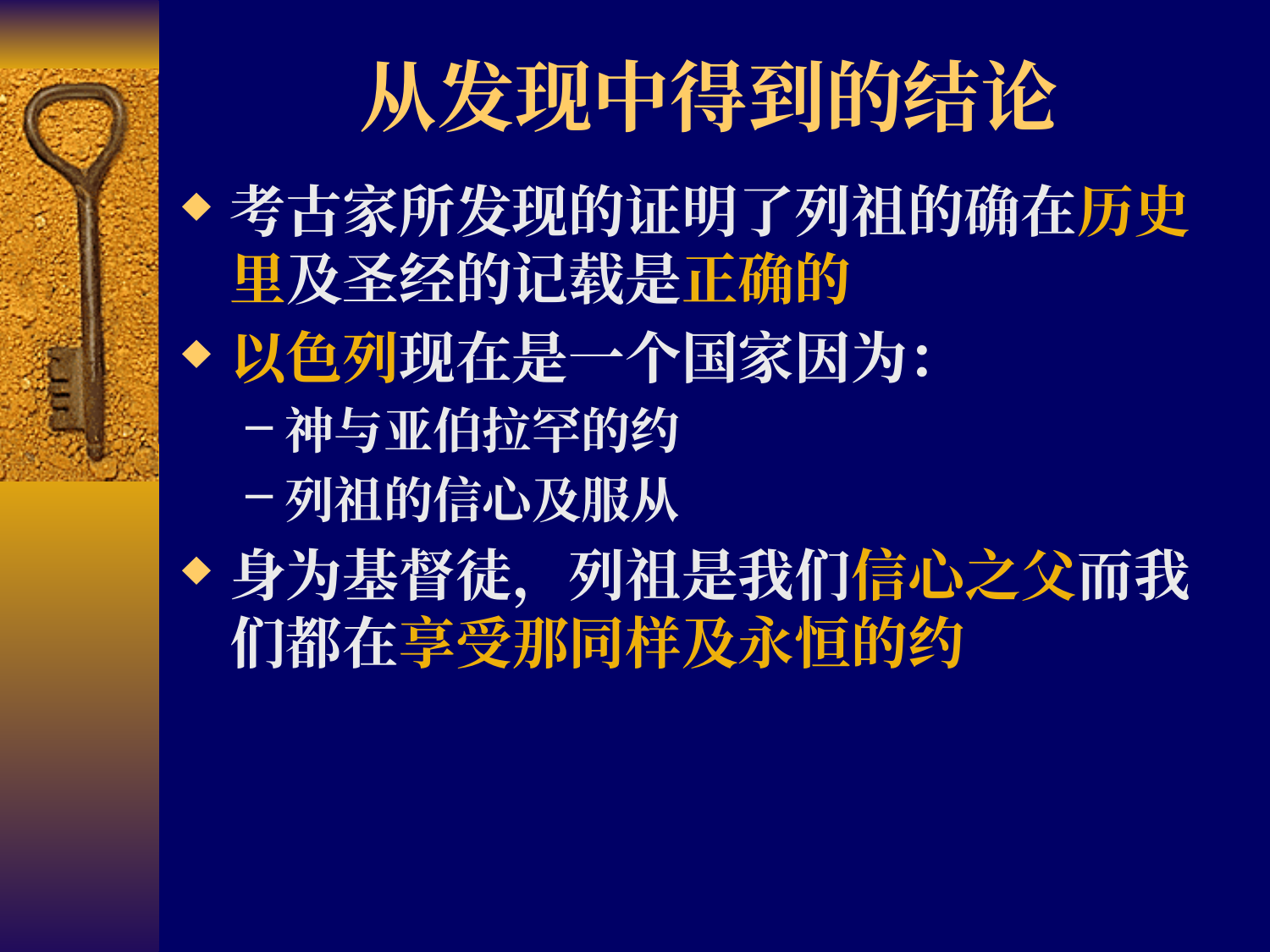

# 从发现中得到的结论
考古家所发现的证明了列祖的确在历史里及圣经的记载是正确的
以色列现在是一个国家因为：
神与亚伯拉罕的约
列祖的信心及服从
身为基督徒，列祖是我们信心之父而我们都在享受那同样及永恒的约